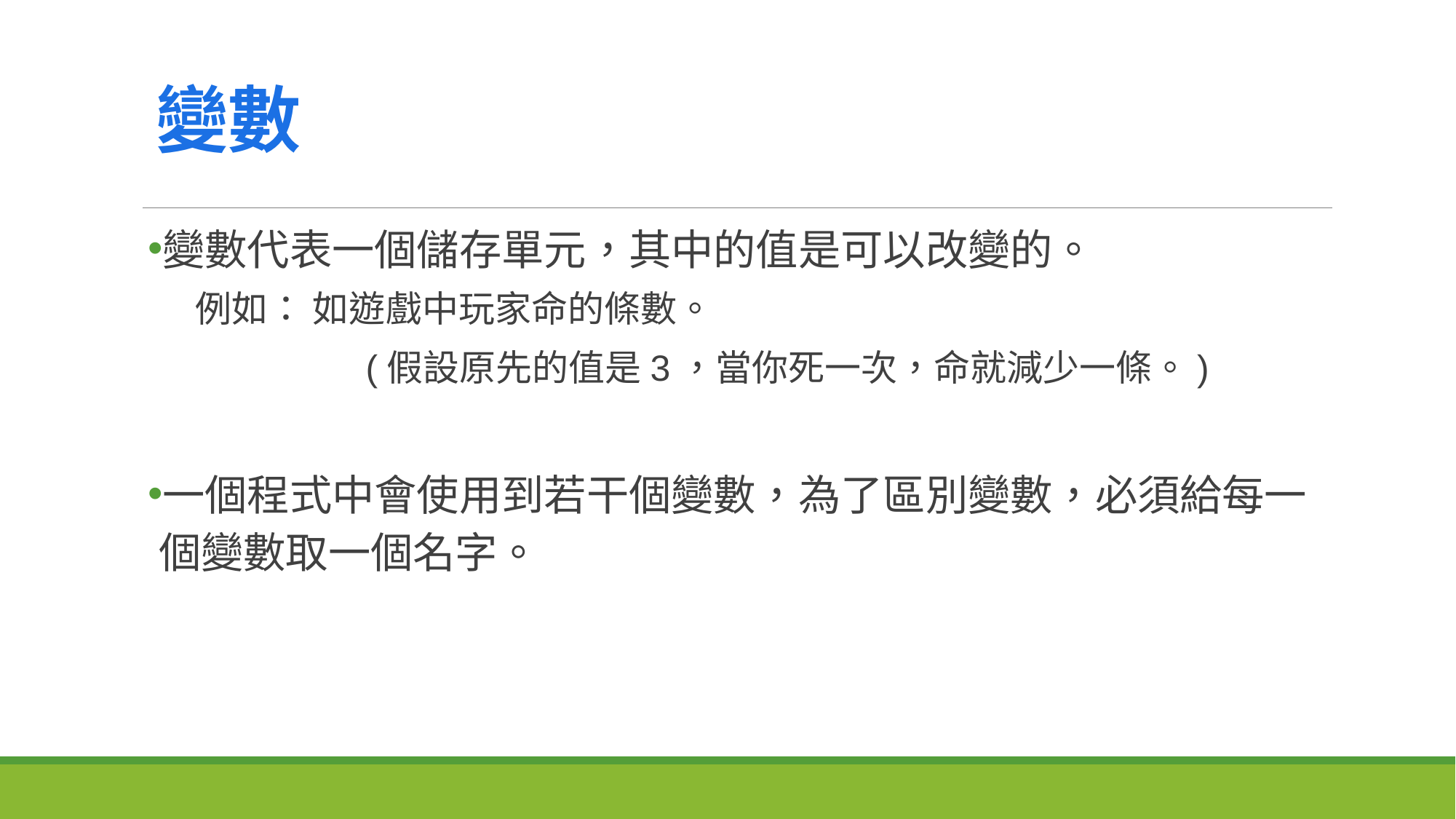

# 變數
變數代表一個儲存單元，其中的值是可以改變的。
例如： 如遊戲中玩家命的條數。
	      (假設原先的值是3，當你死一次，命就減少一條。)

一個程式中會使用到若干個變數，為了區別變數，必須給每一個變數取一個名字。